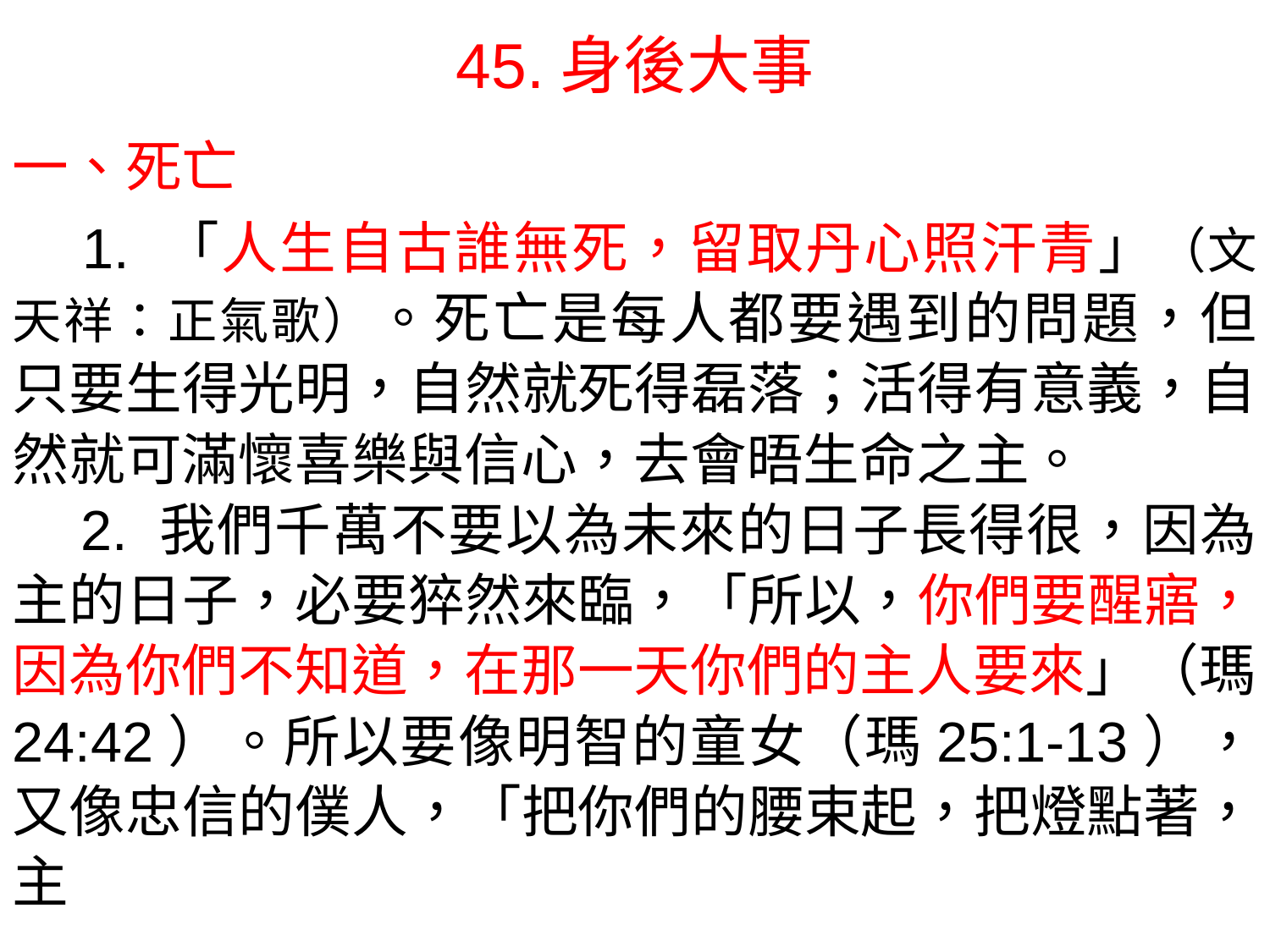

45.身後大事
一、死亡
    1. 「人生自古誰無死，留取丹心照汗青」（文天祥：正氣歌）。死亡是每人都要遇到的問題，但只要生得光明，自然就死得磊落；活得有意義，自然就可滿懷喜樂與信心，去會晤生命之主。
    2. 我們千萬不要以為未來的日子長得很，因為主的日子，必要猝然來臨，「所以，你們要醒寤，因為你們不知道，在那一天你們的主人要來」（瑪24:42）。所以要像明智的童女（瑪25:1-13），又像忠信的僕人，「把你們的腰束起，把燈點著，主